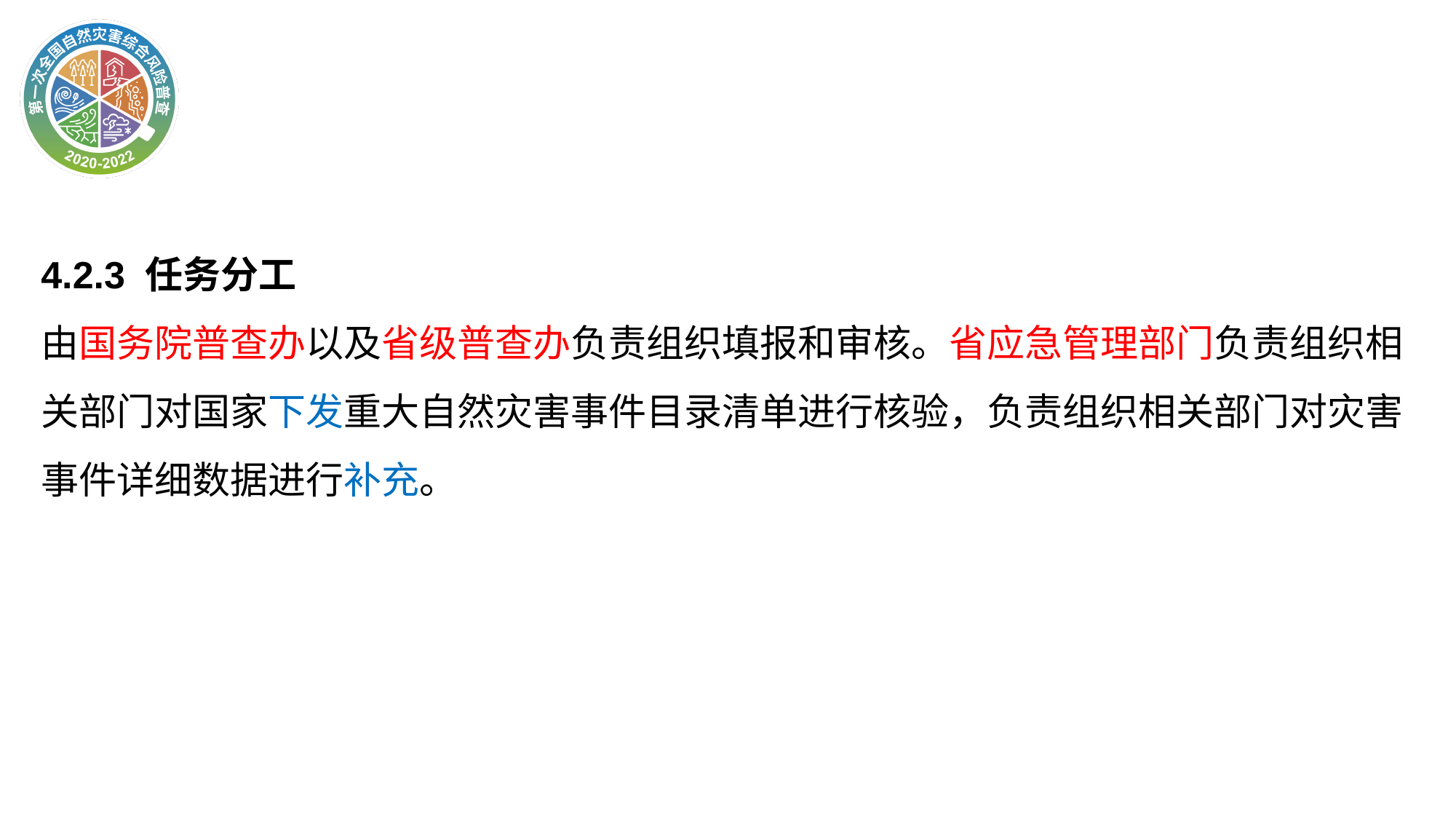

4.2.3 任务分工
由国务院普查办以及省级普查办负责组织填报和审核。省应急管理部门负责组织相关部门对国家下发重大自然灾害事件目录清单进行核验，负责组织相关部门对灾害事件详细数据进行补充。